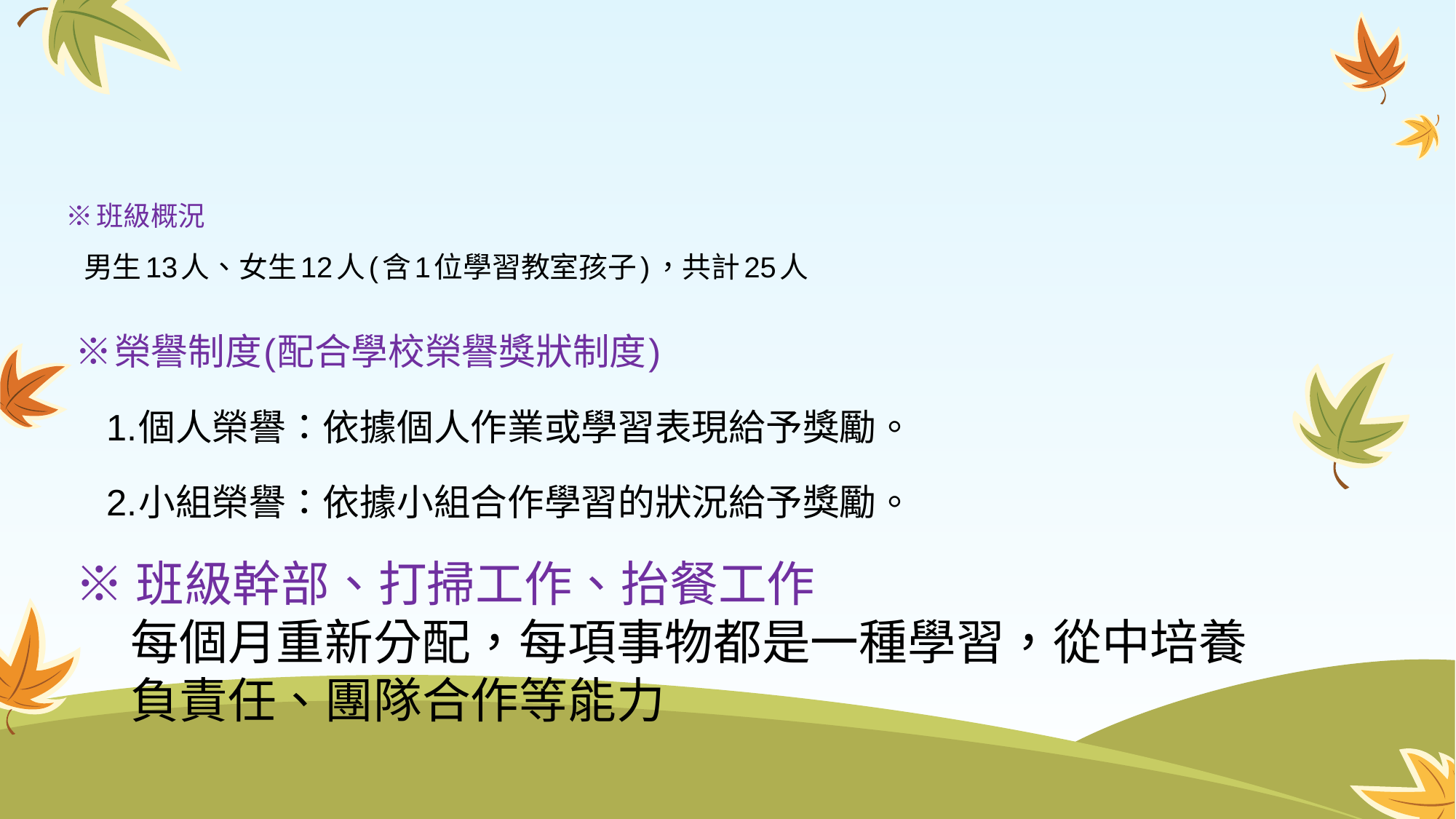

# ※班級概況 男生13人、女生12人(含1位學習教室孩子)，共計25人
※榮譽制度(配合學校榮譽獎狀制度)
   1.個人榮譽：依據個人作業或學習表現給予獎勵。
   2.小組榮譽：依據小組合作學習的狀況給予獎勵。

※班級幹部、打掃工作、抬餐工作
    每個月重新分配，每項事物都是一種學習，從中培養
    負責任、團隊合作等能力